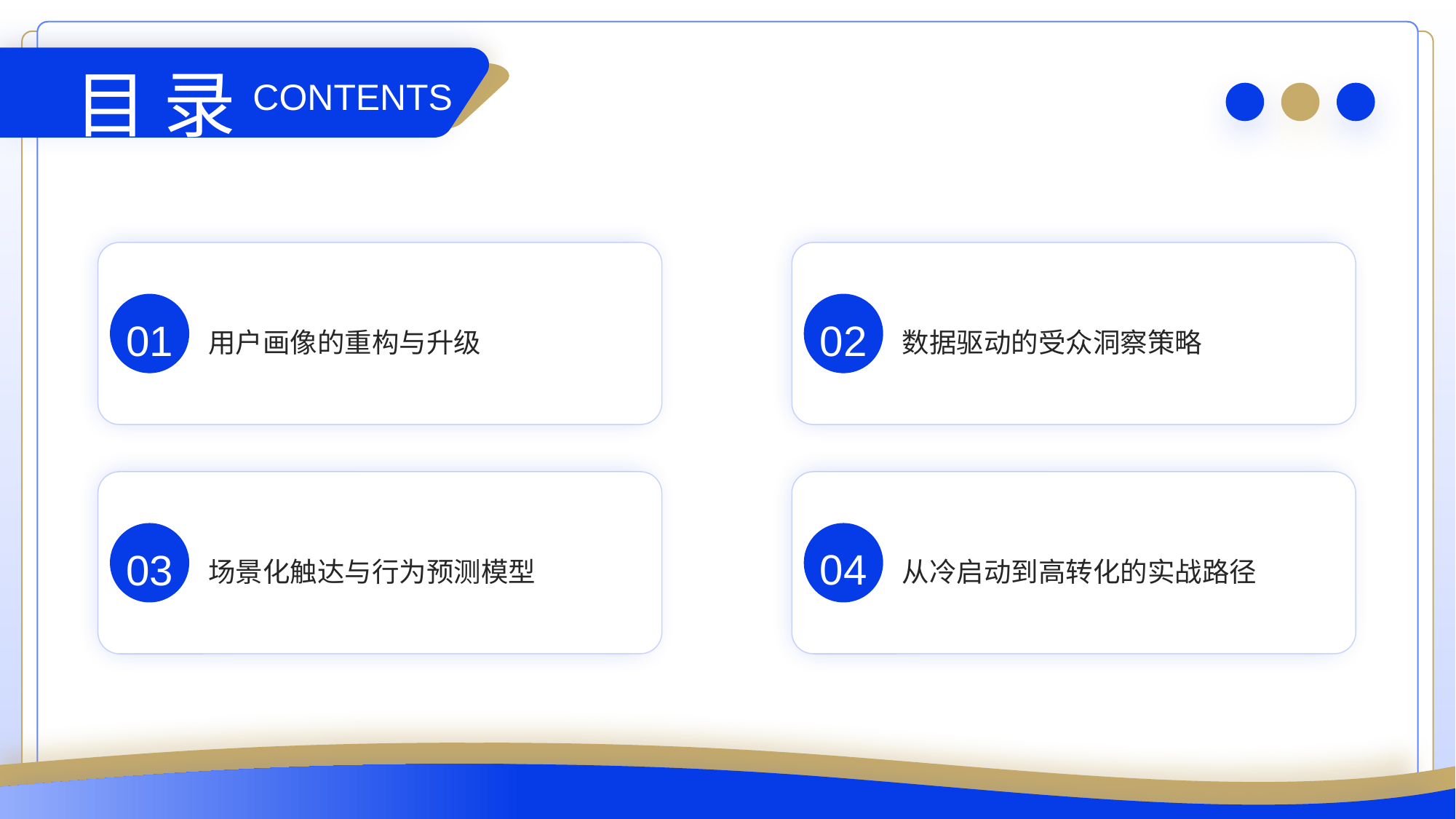

目 录
CONTENTS

用户画像的重构与升级
数据驱动的受众洞察策略

01
02

从冷启动到高转化的实战路径
场景化触达与行为预测模型

04
03